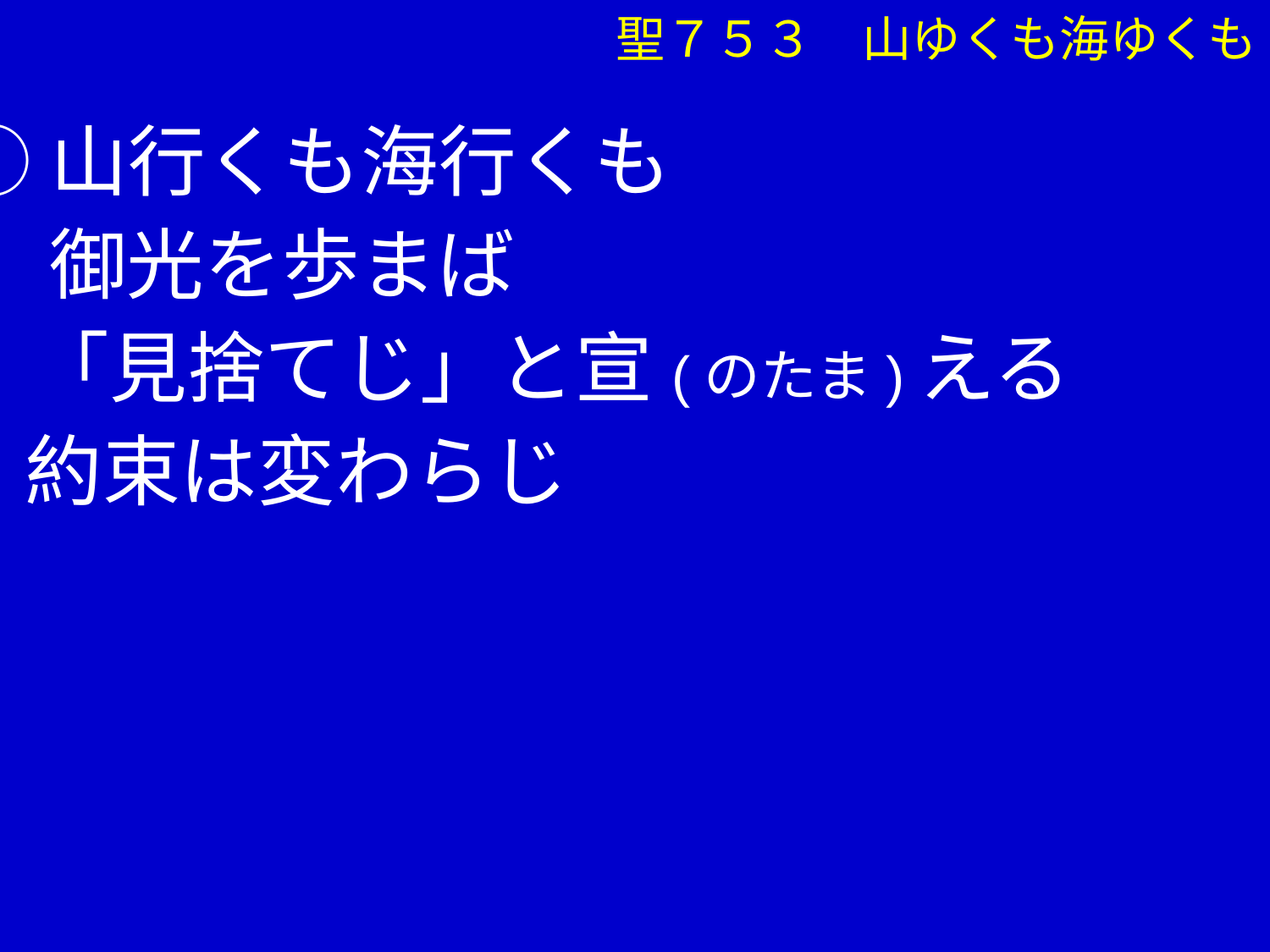

聖７５３　山ゆくも海ゆくも
①山行くも海行くも
　 御光を歩まば
　「見捨てじ」と宣(のたま)える
   約束は変わらじ